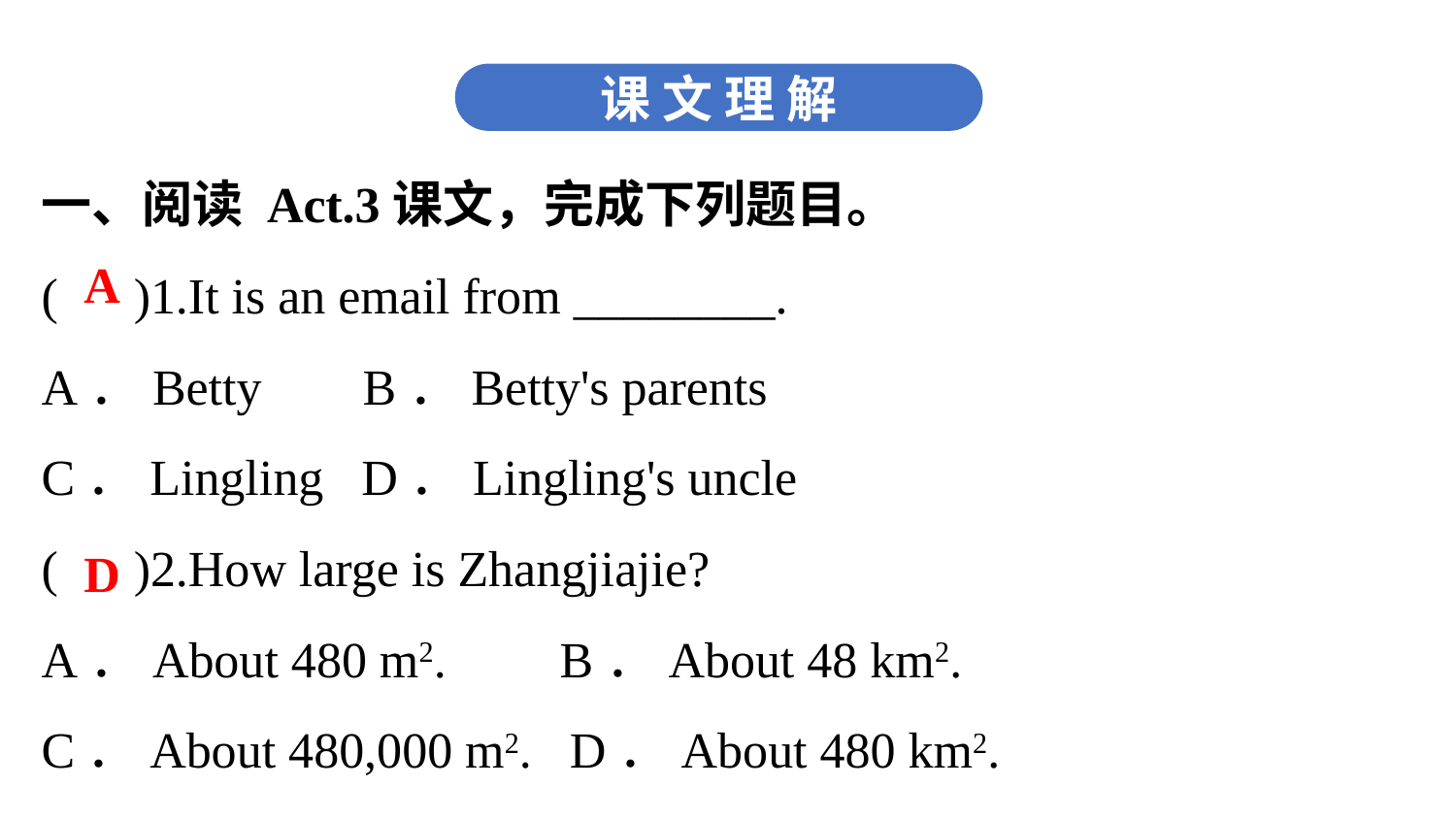

课 文 理 解
一、阅读 Act.3课文，完成下列题目。
(      )1.It is an email from ________.
A．Betty        B．Betty's parents
C．Lingling   D．Lingling's uncle
(      )2.How large is Zhangjiajie?
A．About 480 m2.         B．About 48 km2.
C．About 480,000 m2.   D．About 480 km2.
A
D